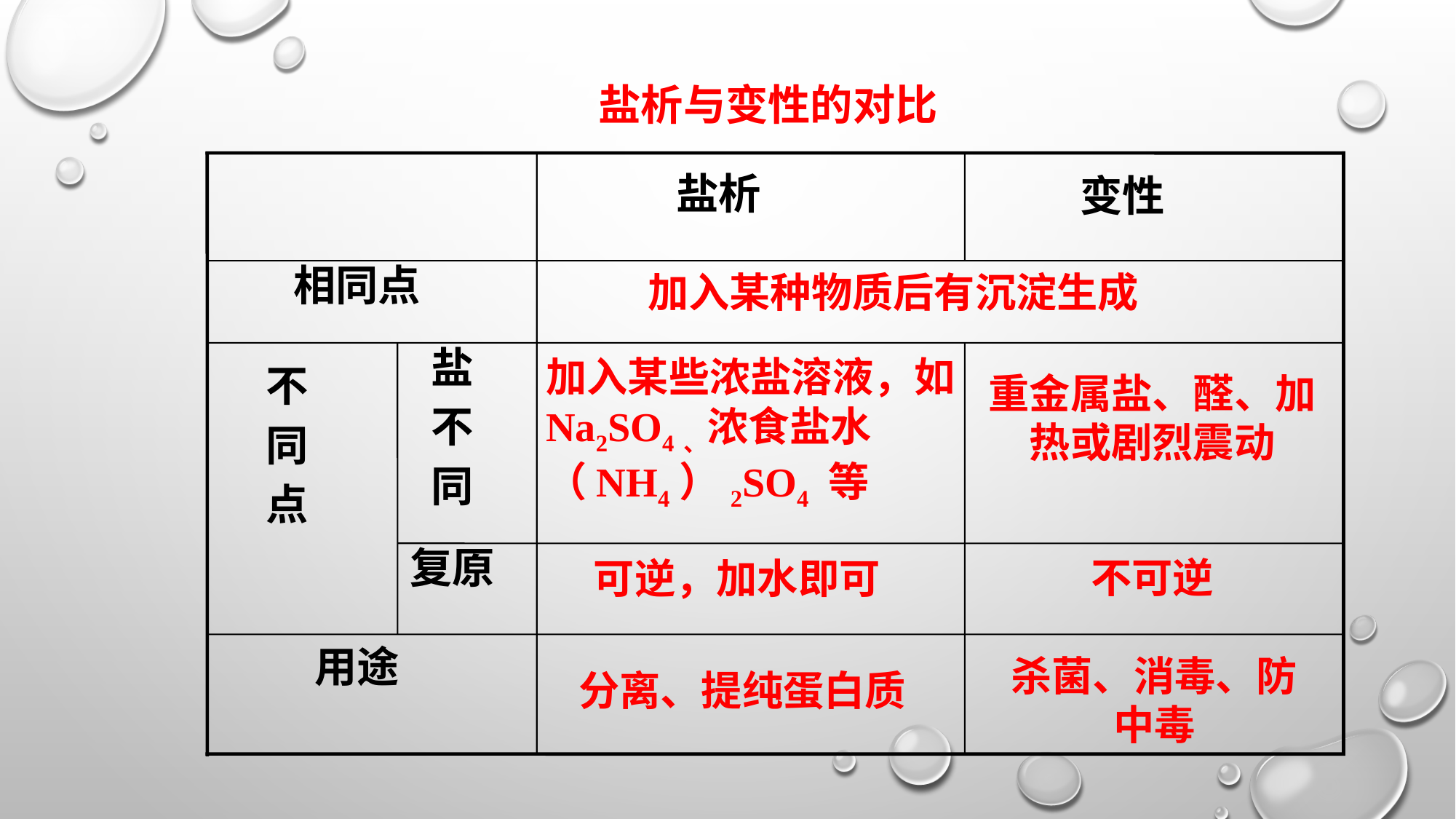

盐析与变性的对比

盐析
变性
相同点
盐
不
同
不
同
点
复原
用途
加入某种物质后有沉淀生成
加入某些浓盐溶液，如 Na2SO4、浓食盐水（NH4）2SO4 等
重金属盐、醛、加热或剧烈震动
不可逆
可逆，加水即可
杀菌、消毒、防中毒
分离、提纯蛋白质